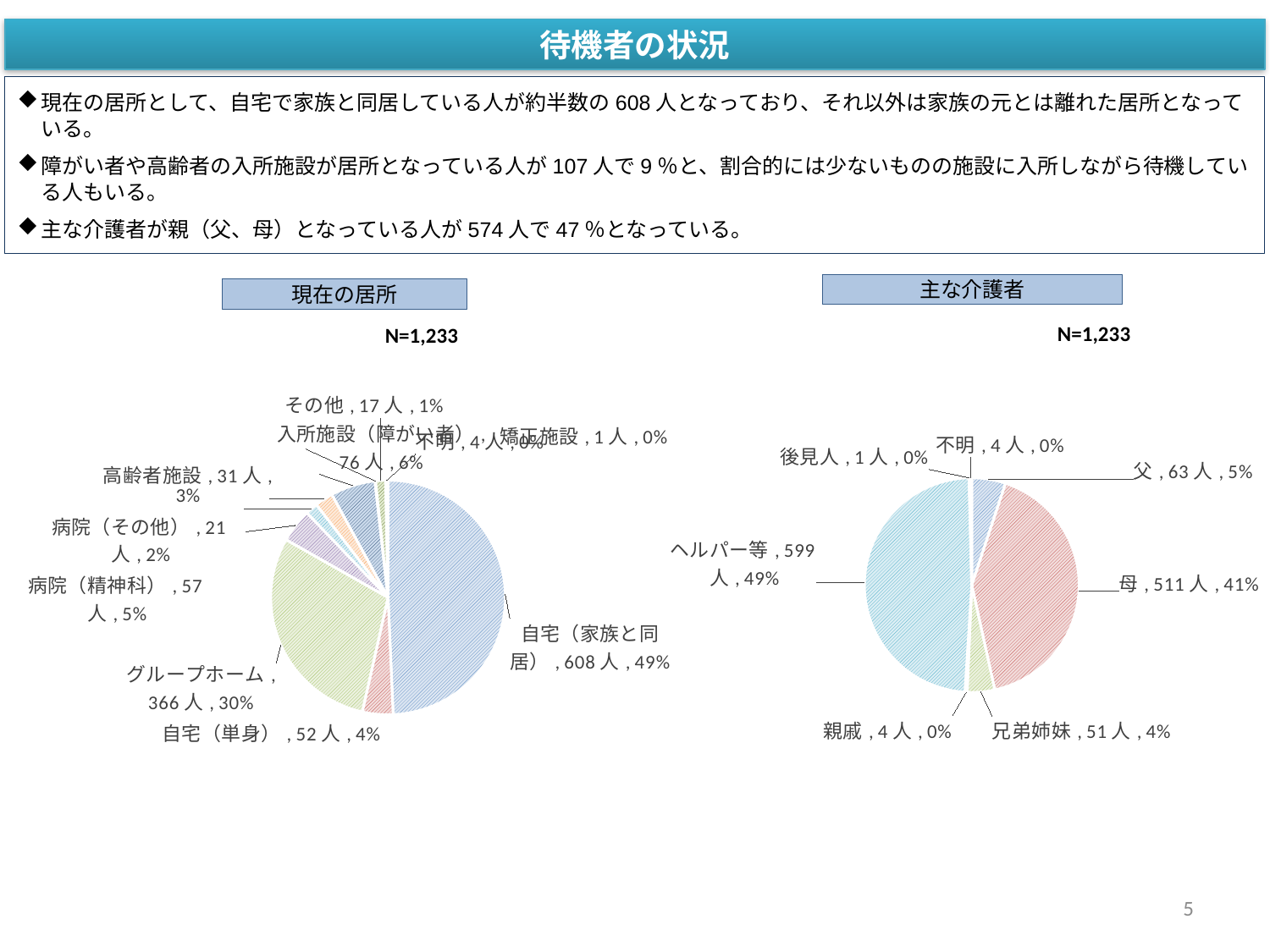

待機者の状況
現在の居所として、自宅で家族と同居している人が約半数の608人となっており、それ以外は家族の元とは離れた居所となっている。
障がい者や高齢者の入所施設が居所となっている人が107人で9％と、割合的には少ないものの施設に入所しながら待機している人もいる。
主な介護者が親（父、母）となっている人が574人で47％となっている。
主な介護者
現在の居所
N=1,233
N=1,233

### Chart

| Category | 現在の生活基盤 |
|---|---|
| 自宅（家族と同居） | 608.0 |
| 自宅（単身） | 52.0 |
| グループホーム | 366.0 |
| 病院（精神科） | 57.0 |
| 病院（その他） | 21.0 |
| 高齢者施設 | 31.0 |
| 入所施設（障がい者） | 76.0 |
| 矯正施設 | 1.0 |
| その他 | 17.0 |
| 不明 | 4.0 |

### Chart

| Category | 主な介護者 |
|---|---|
| 父 | 63.0 |
| 母 | 511.0 |
| 兄弟姉妹 | 51.0 |
| 親戚 | 4.0 |
| ヘルパー等 | 599.0 |
| 後見人 | 1.0 |
| 不明 | 4.0 |
5